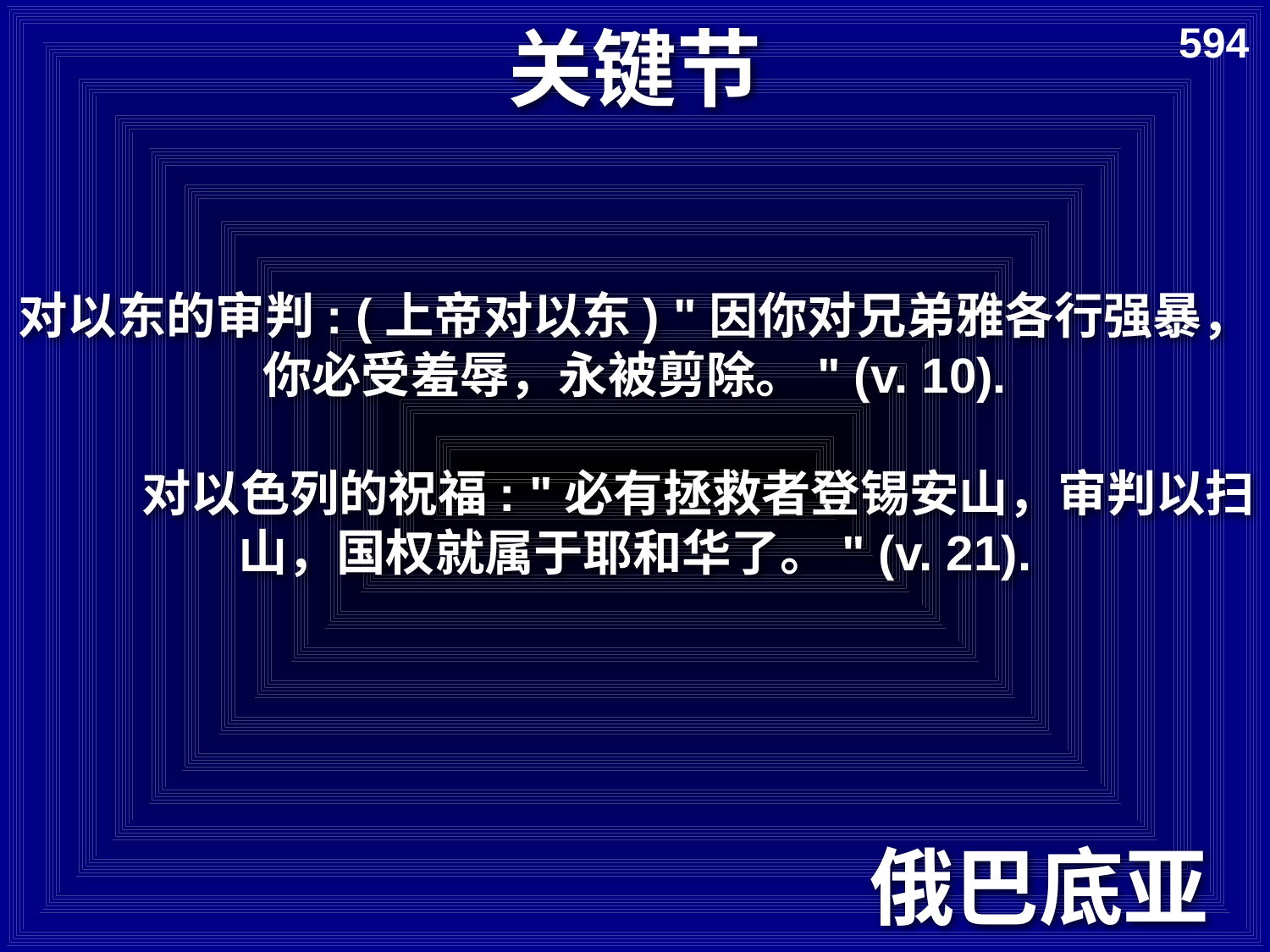

# 关键节
594

对以东的审判: (上帝对以东) "因你对兄弟雅各行强暴，你必受羞辱，永被剪除。" (v. 10).

	对以色列的祝福: "必有拯救者登锡安山，审判以扫山，国权就属于耶和华了。" (v. 21).
俄巴底亚